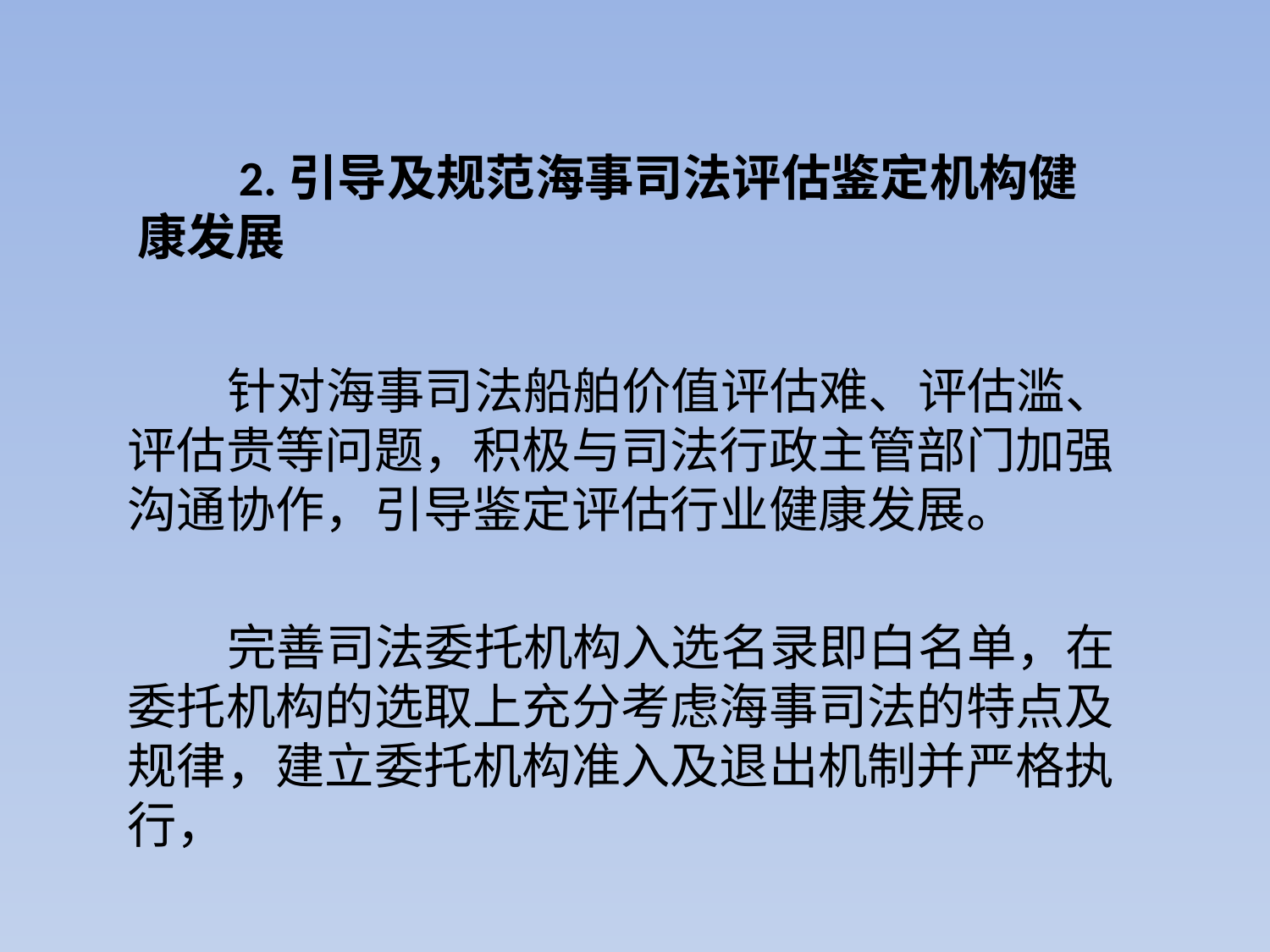

# 2.引导及规范海事司法评估鉴定机构健康发展

        针对海事司法船舶价值评估难、评估滥、评估贵等问题，积极与司法行政主管部门加强沟通协作，引导鉴定评估行业健康发展。

        完善司法委托机构入选名录即白名单，在委托机构的选取上充分考虑海事司法的特点及规律，建立委托机构准入及退出机制并严格执行，